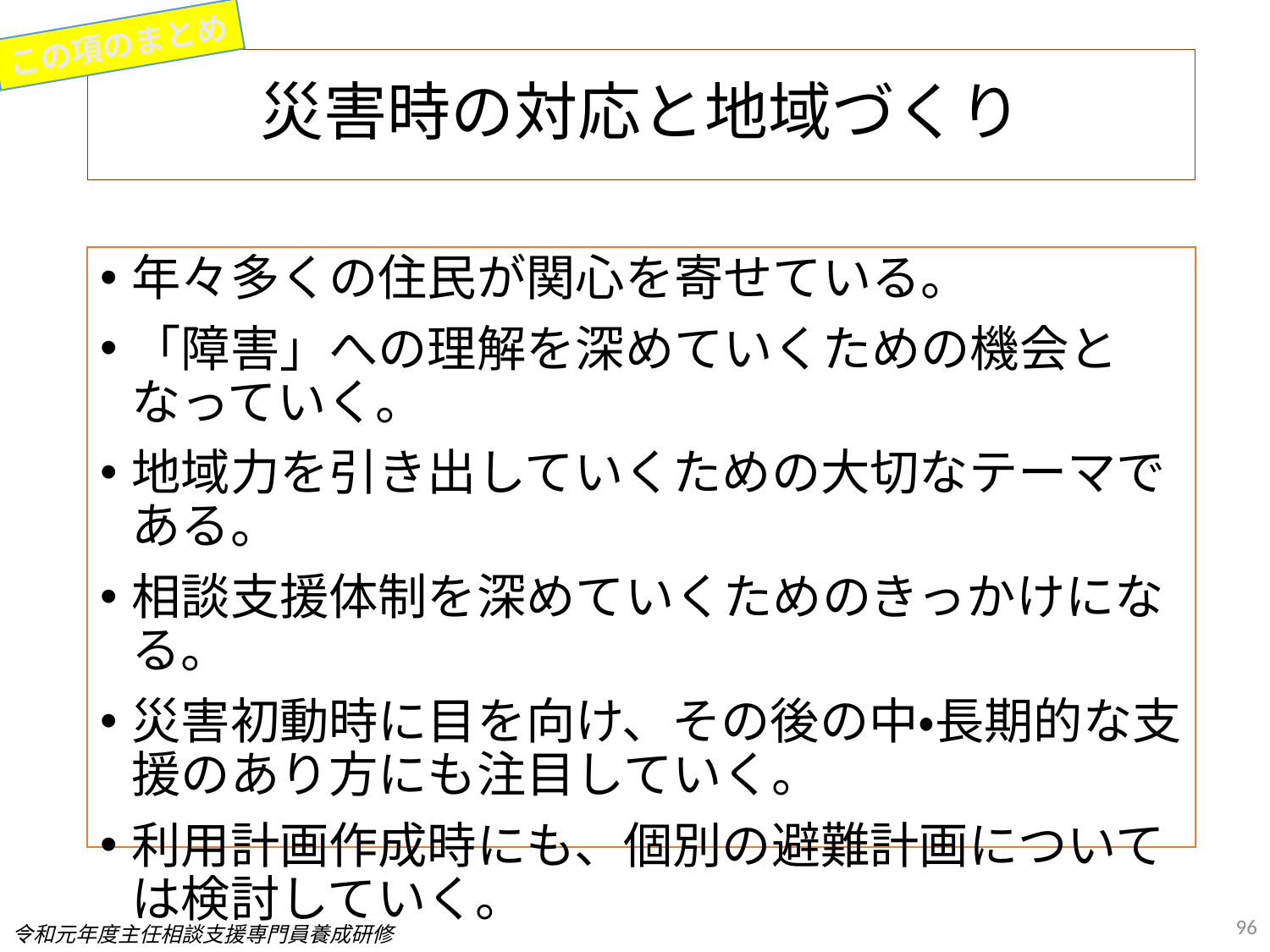

この項のまとめ
# 災害時の対応と地域づくり
年々多くの住民が関心を寄せている。
「障害」への理解を深めていくための機会となっていく。
地域力を引き出していくための大切なテーマである。
相談支援体制を深めていくためのきっかけになる。
災害初動時に目を向け、その後の中・長期的な支援のあり方にも注目していく。
利用計画作成時にも、個別の避難計画については検討していく。

96
令和元年度主任相談支援専門員養成研修